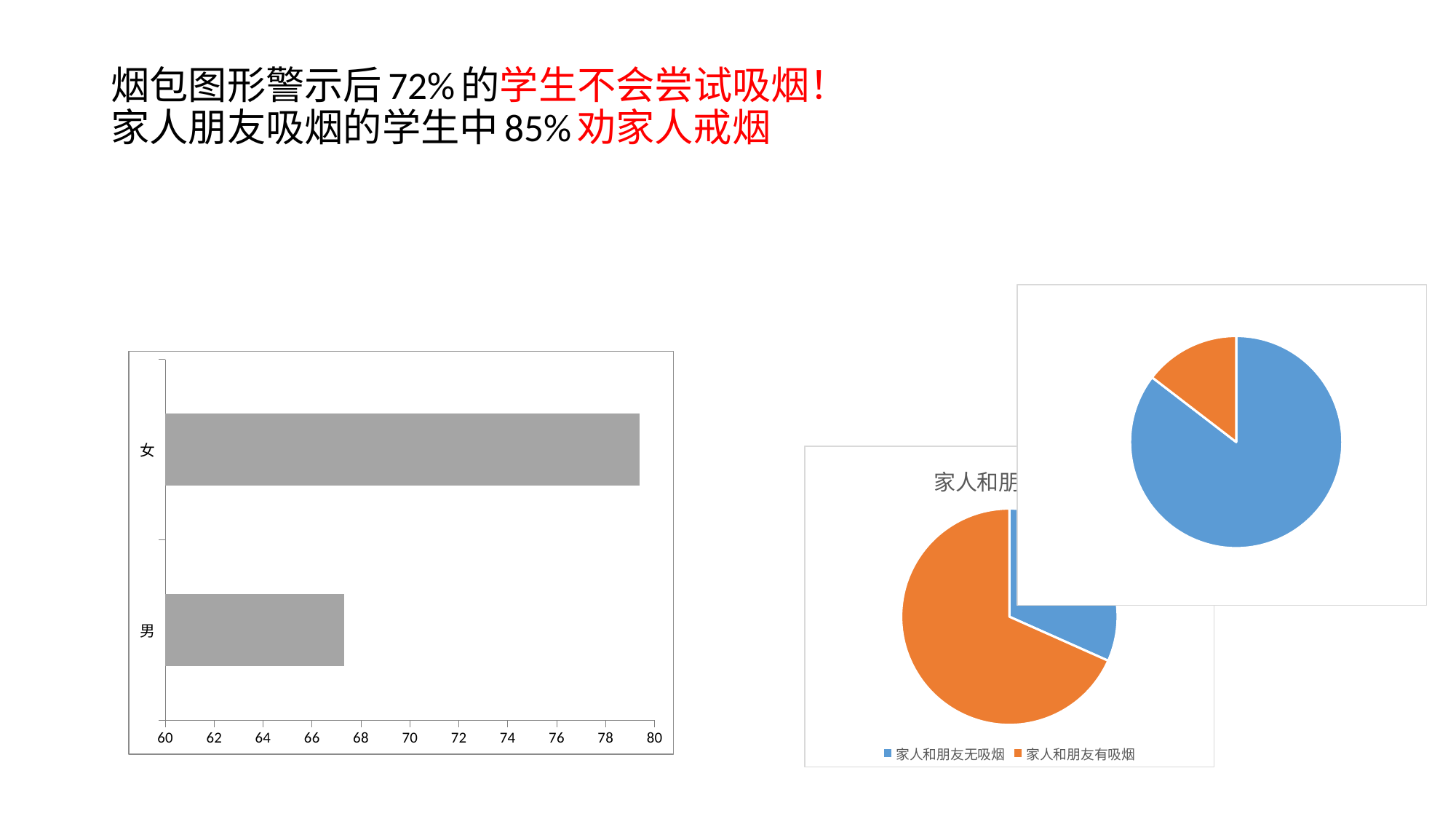

# 烟包图形警示后72%的学生不会尝试吸烟！ 家人朋友吸烟的学生中85%劝家人戒烟

### Chart

| Category |  |
|---|---|
| 劝家人和朋友戒烟 | 258.0 |
| 不劝戒烟 | 44.0 |

[unsupported chart]

### Chart: 家人和朋友吸烟

| Category |  |
|---|---|
| 家人和朋友无吸烟 | 140.0 |
| 家人和朋友有吸烟 | 302.0 |